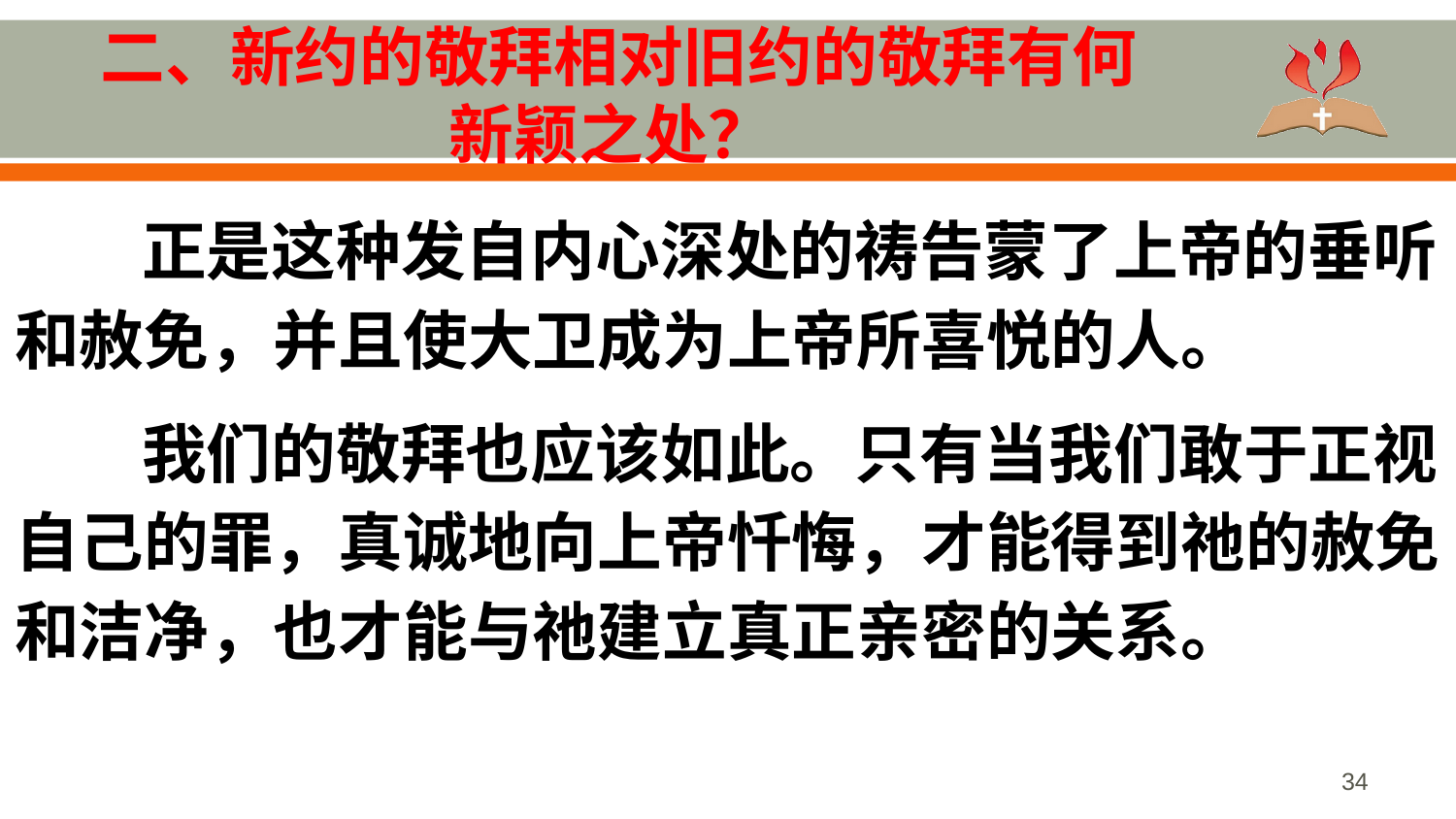

# 二、新约的敬拜相对旧约的敬拜有何新颖之处？
正是这种发自内心深处的祷告蒙了上帝的垂听和赦免，并且使大卫成为上帝所喜悦的人。
我们的敬拜也应该如此。只有当我们敢于正视自己的罪，真诚地向上帝忏悔，才能得到祂的赦免和洁净，也才能与祂建立真正亲密的关系。

34